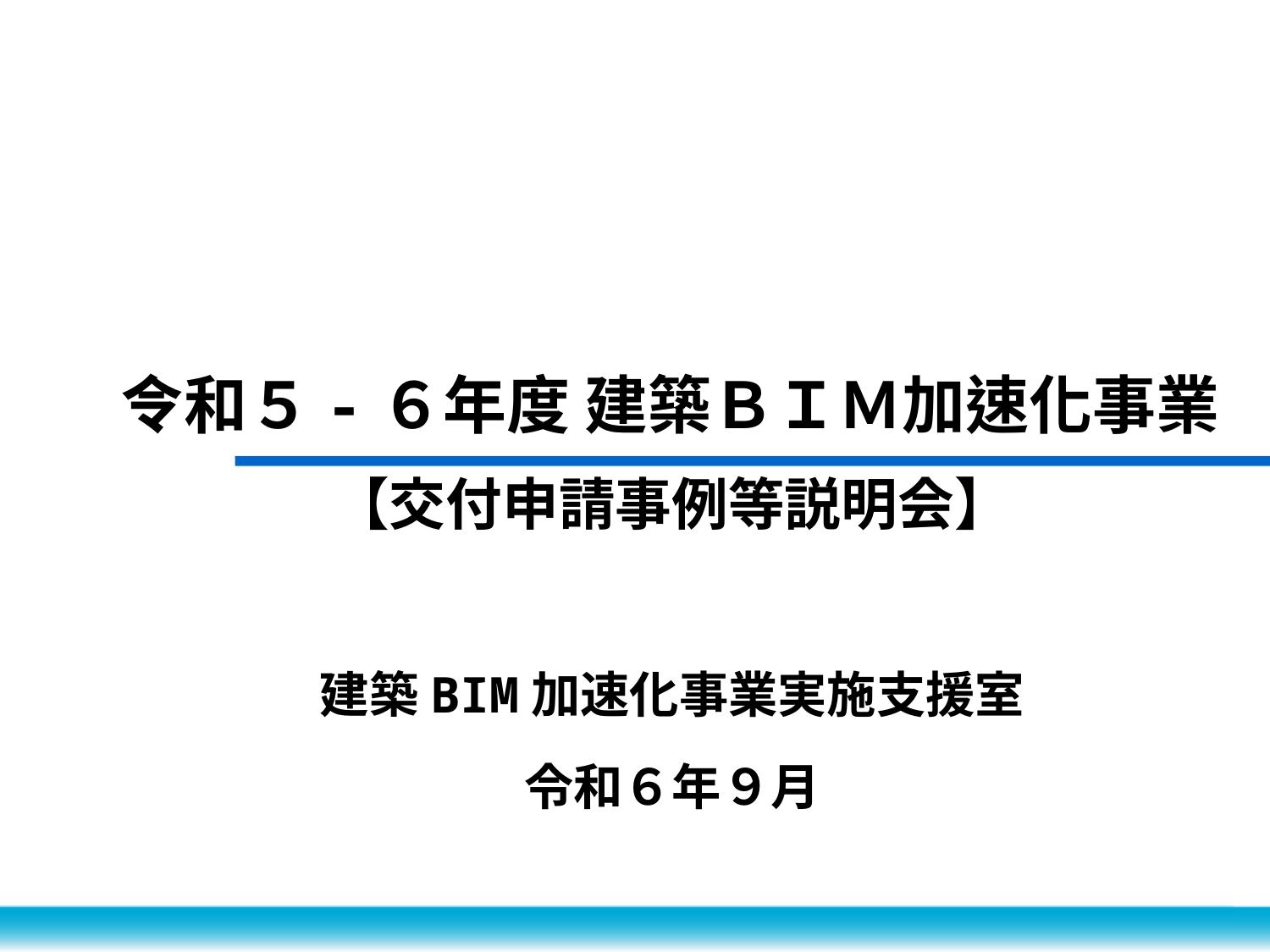

# 令和５-６年度 建築ＢＩＭ加速化事業
【交付申請事例等説明会】

建築BIM加速化事業実施支援室

令和６年９月